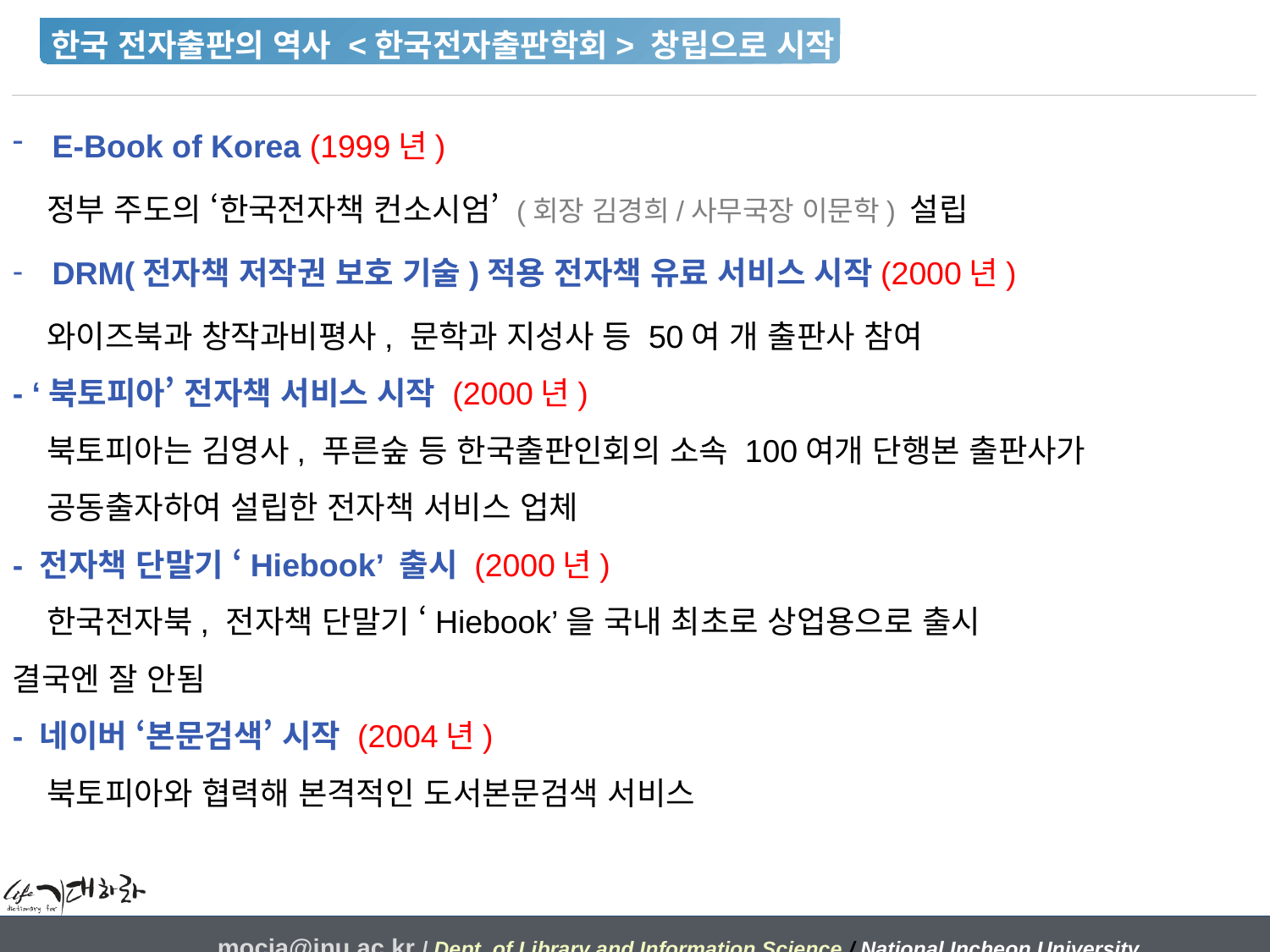

한국 전자출판의 역사 <한국전자출판학회> 창립으로 시작
E-Book of Korea (1999년)
   정부 주도의 ‘한국전자책 컨소시엄’ (회장 김경희/사무국장 이문학) 설립
DRM(전자책 저작권 보호 기술)적용 전자책 유료 서비스 시작(2000년)
   와이즈북과 창작과비평사, 문학과 지성사 등 50여 개 출판사 참여
- ‘북토피아’ 전자책 서비스 시작 (2000년)
   북토피아는 김영사, 푸른숲 등 한국출판인회의 소속 100여개 단행본 출판사가
   공동출자하여 설립한 전자책 서비스 업체
- 전자책 단말기 ‘Hiebook’ 출시 (2000년)
   한국전자북, 전자책 단말기 ‘Hiebook’을 국내 최초로 상업용으로 출시
결국엔 잘 안됨
- 네이버 ‘본문검색’ 시작 (2004년)
   북토피아와 협력해 본격적인 도서본문검색 서비스

mocja@inu.ac.kr / Dept. of Library and Information Science / National Incheon University